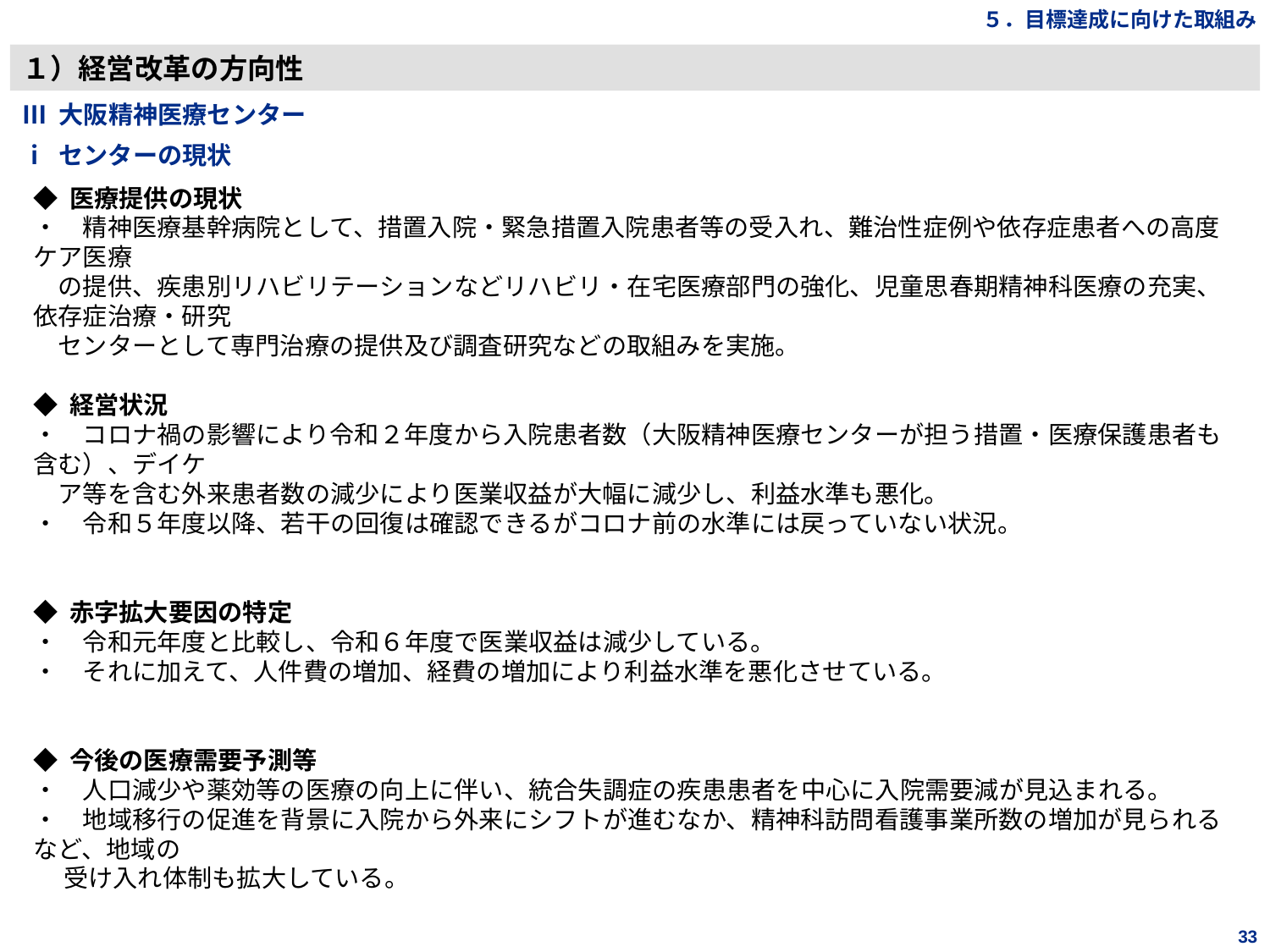

５．目標達成に向けた取組み
１）経営改革の方向性
Ⅲ 大阪精神医療センター
ⅰ センターの現状
◆ 医療提供の現状
・　精神医療基幹病院として、措置入院・緊急措置入院患者等の受入れ、難治性症例や依存症患者への高度ケア医療
　の提供、疾患別リハビリテーションなどリハビリ・在宅医療部門の強化、児童思春期精神科医療の充実、依存症治療・研究
　センターとして専門治療の提供及び調査研究などの取組みを実施。

◆ 経営状況
・　コロナ禍の影響により令和２年度から入院患者数（大阪精神医療センターが担う措置・医療保護患者も含む）、デイケ
　ア等を含む外来患者数の減少により医業収益が大幅に減少し、利益水準も悪化。
・　令和５年度以降、若干の回復は確認できるがコロナ前の水準には戻っていない状況。

◆ 赤字拡大要因の特定
・　令和元年度と比較し、令和６年度で医業収益は減少している。
・　それに加えて、人件費の増加、経費の増加により利益水準を悪化させている。

◆ 今後の医療需要予測等
・　人口減少や薬効等の医療の向上に伴い、統合失調症の疾患患者を中心に入院需要減が見込まれる。
・　地域移行の促進を背景に入院から外来にシフトが進むなか、精神科訪問看護事業所数の増加が見られるなど、地域の
　 受け入れ体制も拡大している。
33